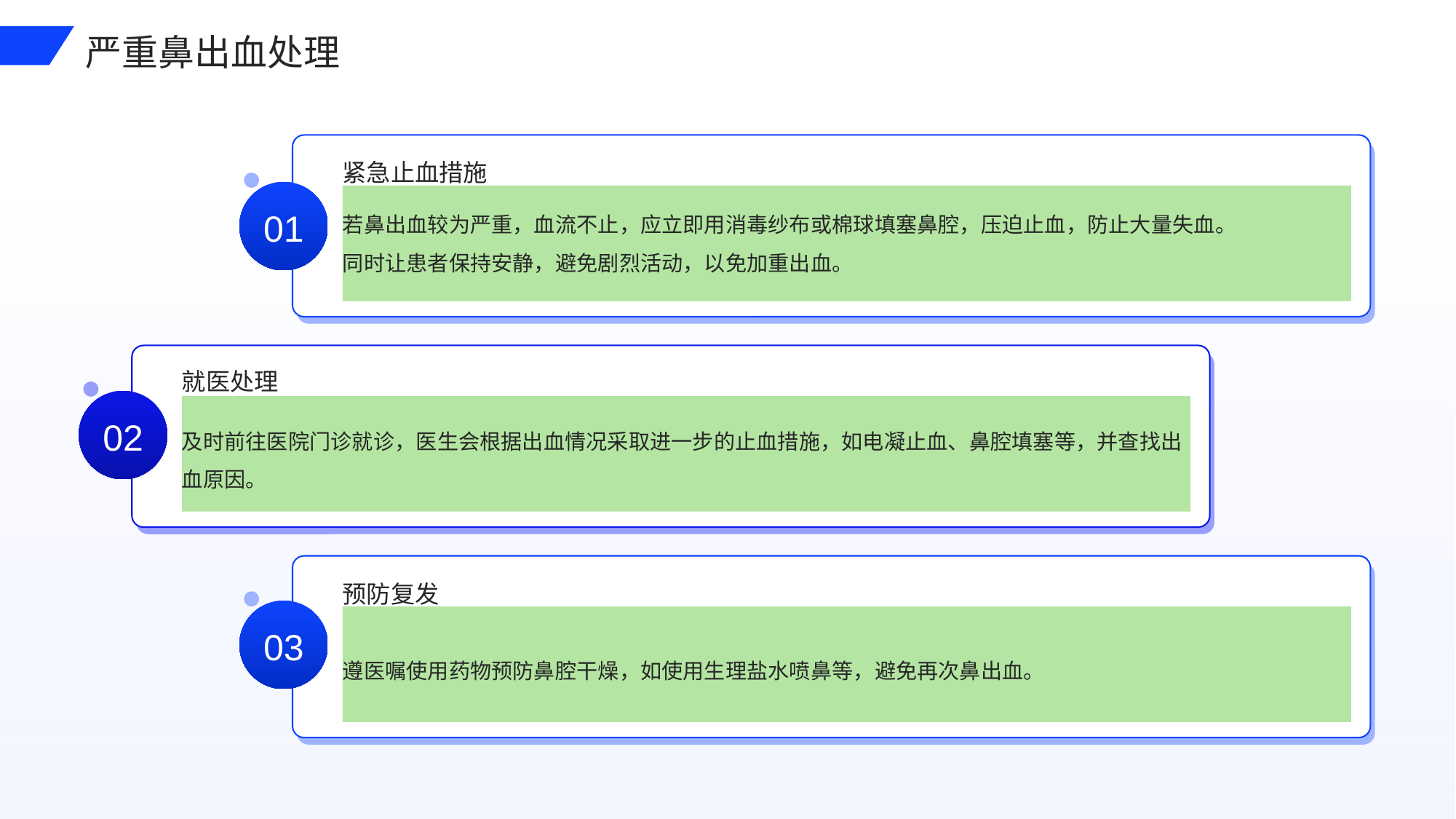

严重鼻出血处理

紧急止血措施

若鼻出血较为严重，血流不止，应立即用消毒纱布或棉球填塞鼻腔，压迫止血，防止大量失血。
同时让患者保持安静，避免剧烈活动，以免加重出血。
01

就医处理

及时前往医院门诊就诊，医生会根据出血情况采取进一步的止血措施，如电凝止血、鼻腔填塞等，并查找出血原因。
02

预防复发

遵医嘱使用药物预防鼻腔干燥，如使用生理盐水喷鼻等，避免再次鼻出血。
03